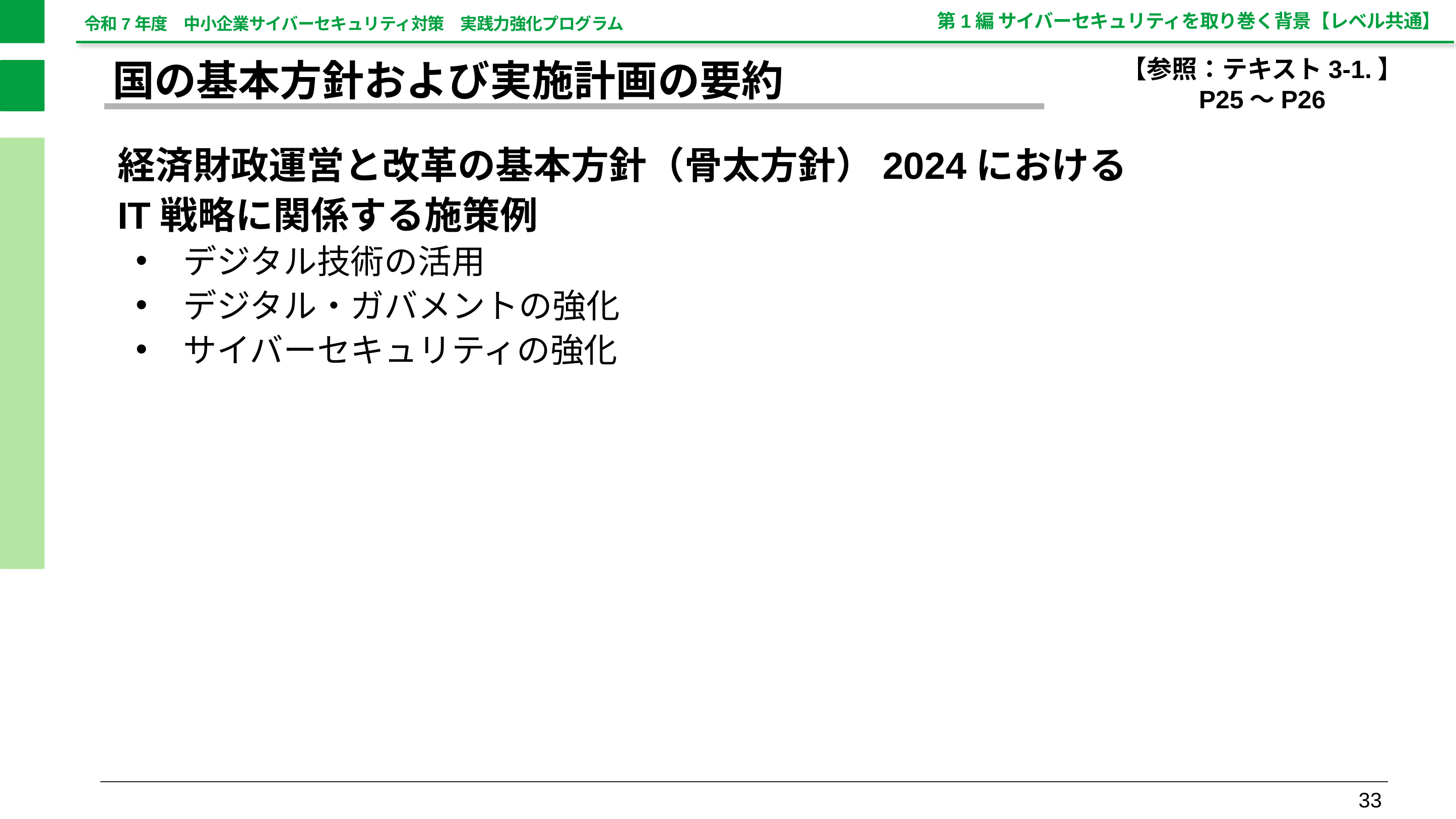

第1編 サイバーセキュリティを取り巻く背景【レベル共通】
【参照：テキスト3-1.】
P25～P26
国の基本方針および実施計画の要約
経済財政運営と改革の基本方針（骨太方針）2024における
IT戦略に関係する施策例
デジタル技術の活用
デジタル・ガバメントの強化
サイバーセキュリティの強化